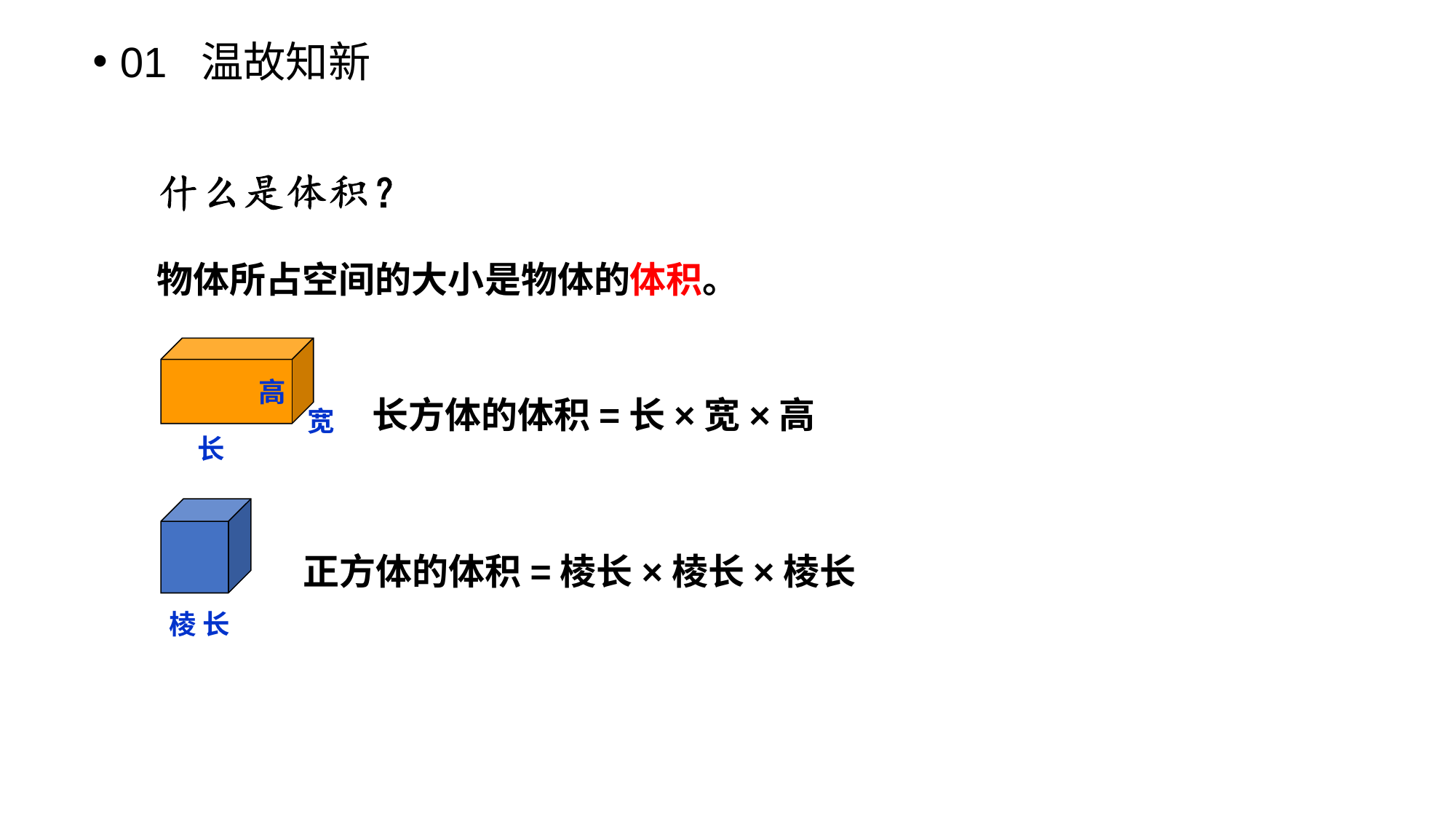

01  温故知新

物体所占空间的大小是物体的体积。

长方体的体积=长×宽×高
高
宽
长

正方体的体积=棱长×棱长×棱长
棱 长